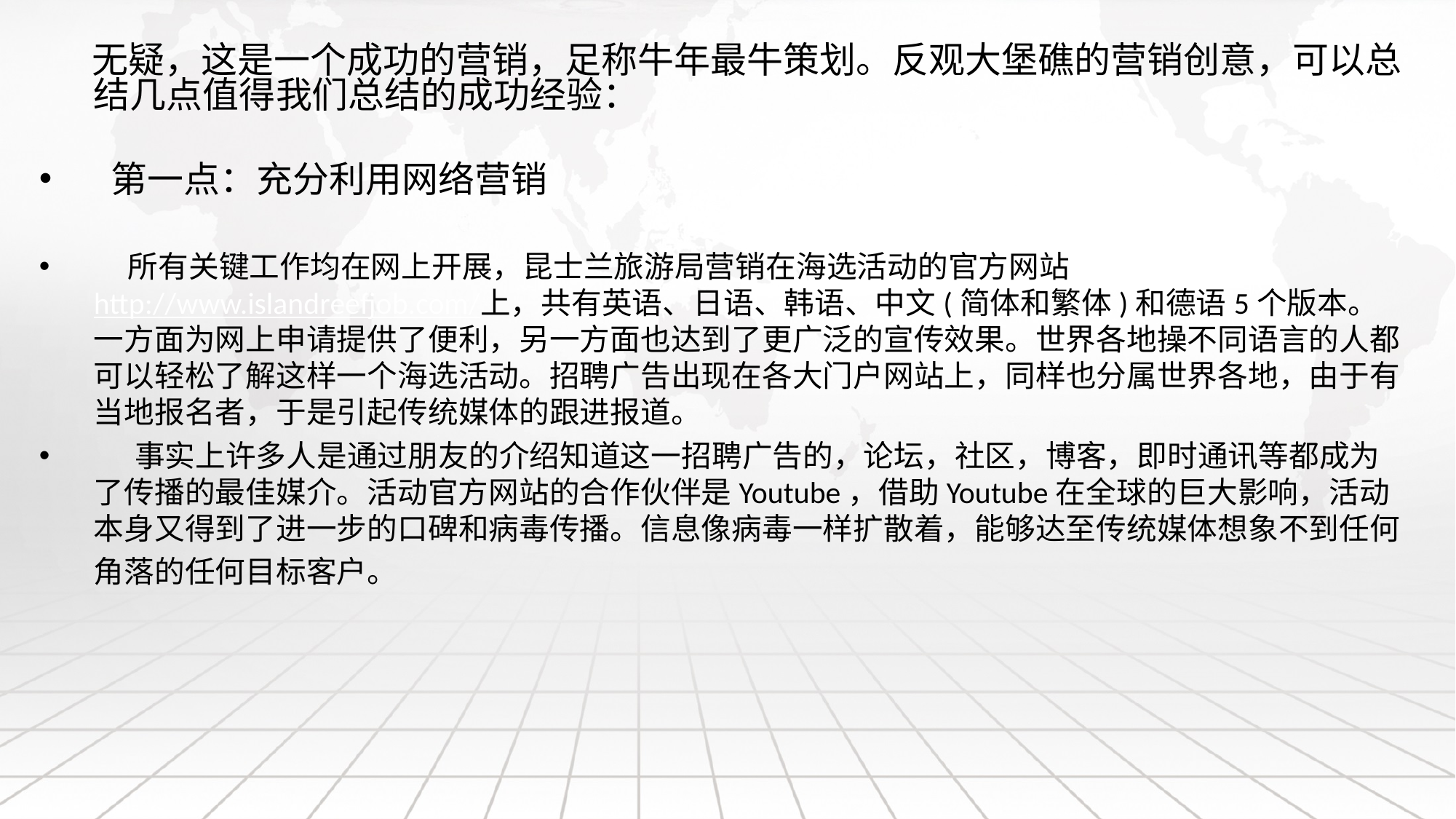

无疑，这是一个成功的营销，足称牛年最牛策划。反观大堡礁的营销创意，可以总结几点值得我们总结的成功经验：

 第一点：充分利用网络营销

    所有关键工作均在网上开展，昆士兰旅游局营销在海选活动的官方网站http://www.islandreefjob.com/上，共有英语、日语、韩语、中文(简体和繁体)和德语5个版本。一方面为网上申请提供了便利，另一方面也达到了更广泛的宣传效果。世界各地操不同语言的人都可以轻松了解这样一个海选活动。招聘广告出现在各大门户网站上，同样也分属世界各地，由于有当地报名者，于是引起传统媒体的跟进报道。
     事实上许多人是通过朋友的介绍知道这一招聘广告的，论坛，社区，博客，即时通讯等都成为了传播的最佳媒介。活动官方网站的合作伙伴是Youtube，借助Youtube在全球的巨大影响，活动本身又得到了进一步的口碑和病毒传播。信息像病毒一样扩散着，能够达至传统媒体想象不到任何角落的任何目标客户。